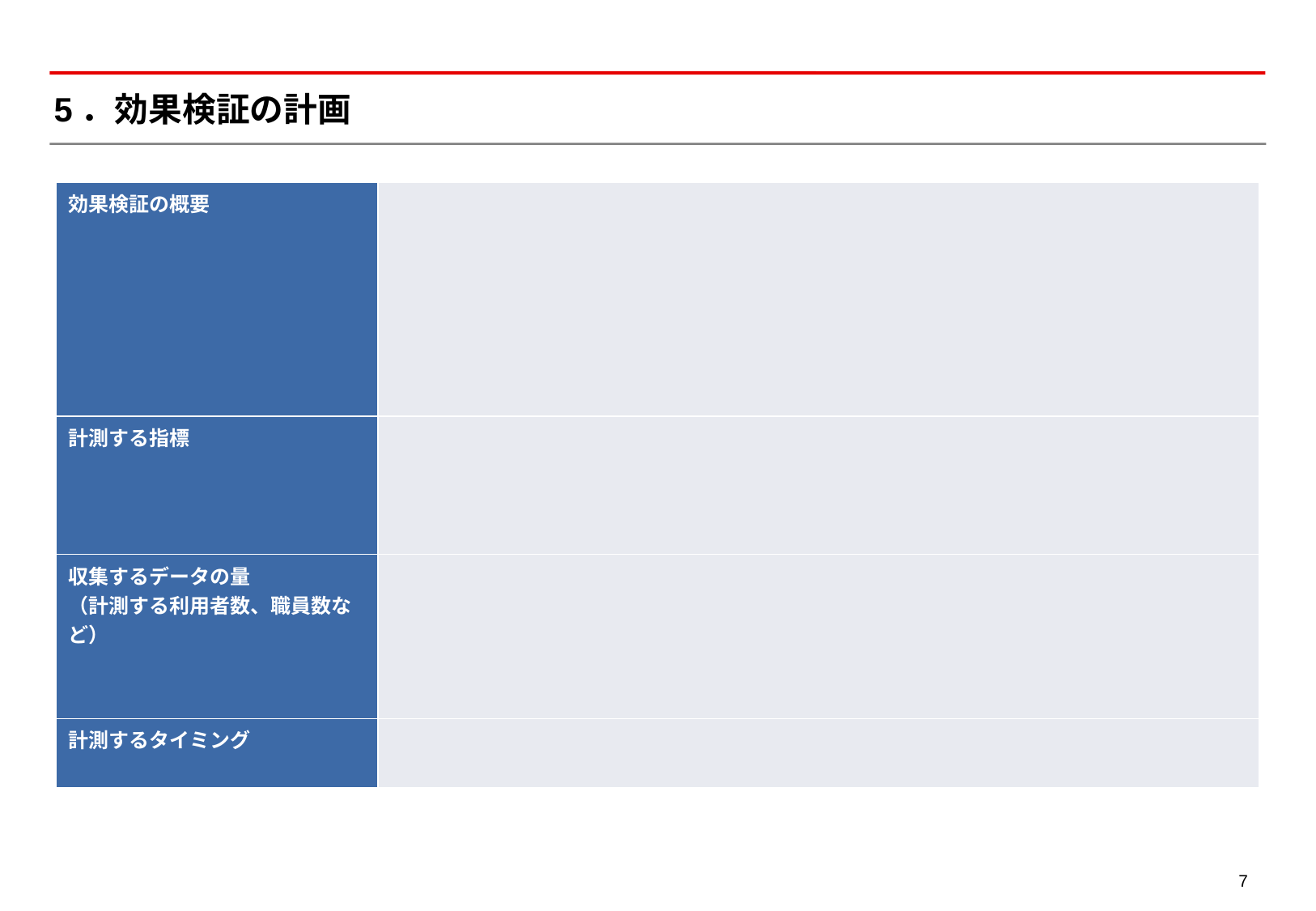

# 5．効果検証の計画
| 効果検証の概要 |  |
| --- | --- |
| 計測する指標 |  |
| 収集するデータの量 （計測する利用者数、職員数など） |  |
| 計測するタイミング |  |